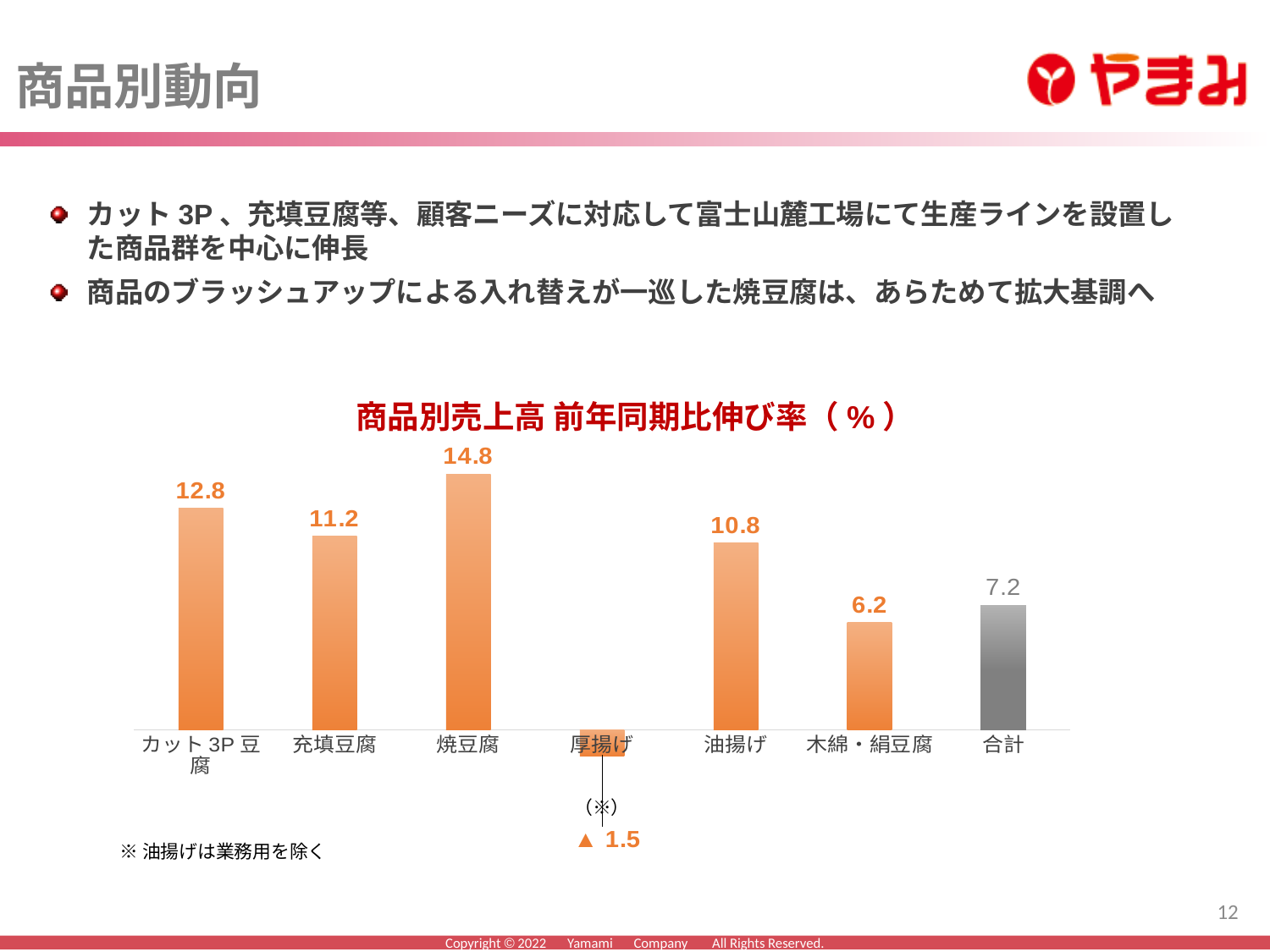

商品別動向
カット3P、充填豆腐等、顧客ニーズに対応して富士山麓工場にて生産ラインを設置した商品群を中心に伸長
商品のブラッシュアップによる入れ替えが一巡した焼豆腐は、あらためて拡大基調へ
商品別売上高 前年同期比伸び率（%）

### Chart

| Category | 伸び率 |
|---|---|
| カット3P豆腐 | 12.8 |
| 充填豆腐 | 11.2 |
| 焼豆腐 | 14.8 |
| 厚揚げ | -1.5 |
| 油揚げ | 10.8 |
| 木綿・絹豆腐 | 6.2 |
| 合計 | 7.2 |
（※）
※油揚げは業務用を除く
12